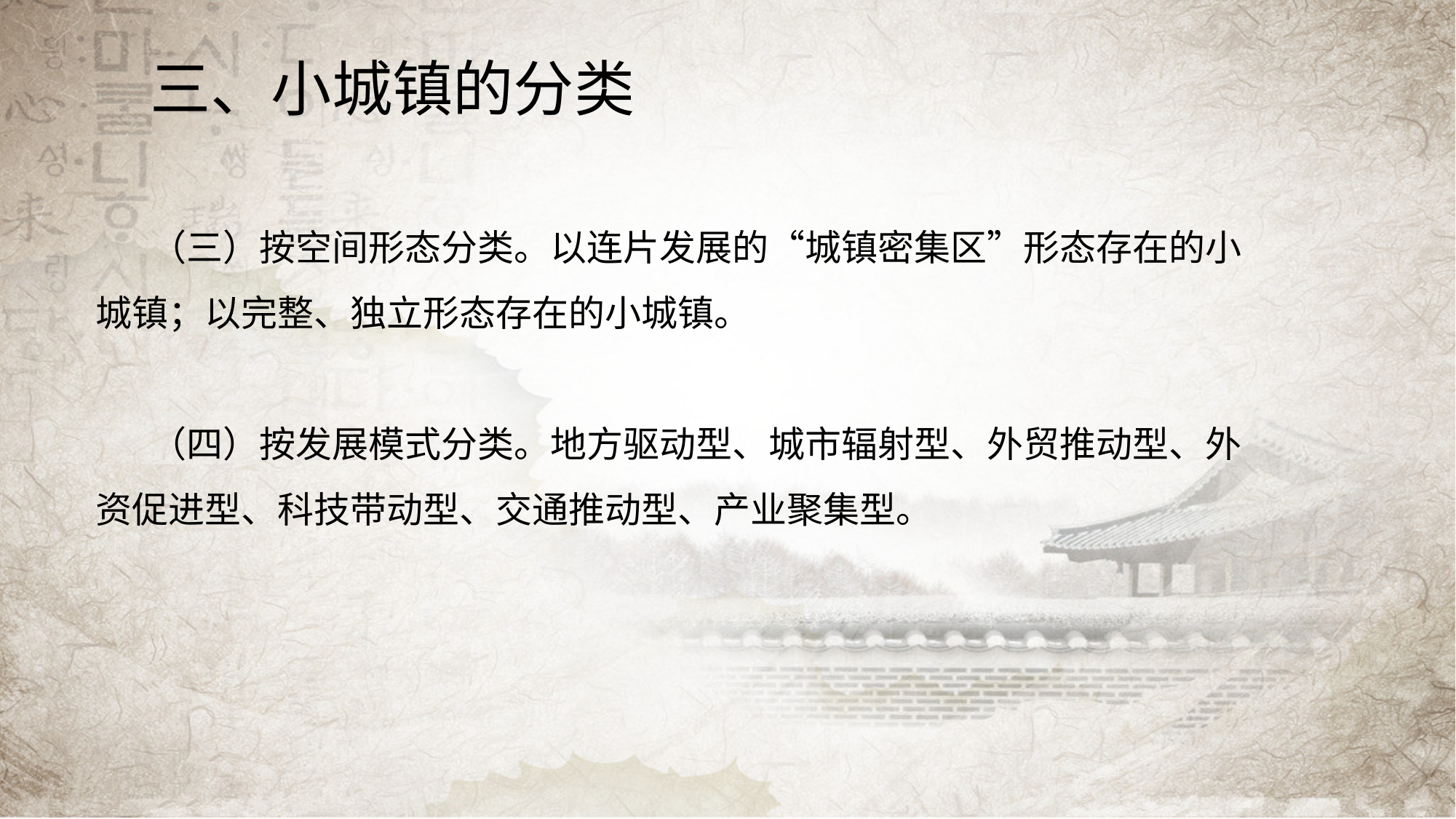

三、小城镇的分类

（三）按空间形态分类。以连片发展的“城镇密集区”形态存在的小城镇；以完整、独立形态存在的小城镇。

（四）按发展模式分类。地方驱动型、城市辐射型、外贸推动型、外资促进型、科技带动型、交通推动型、产业聚集型。